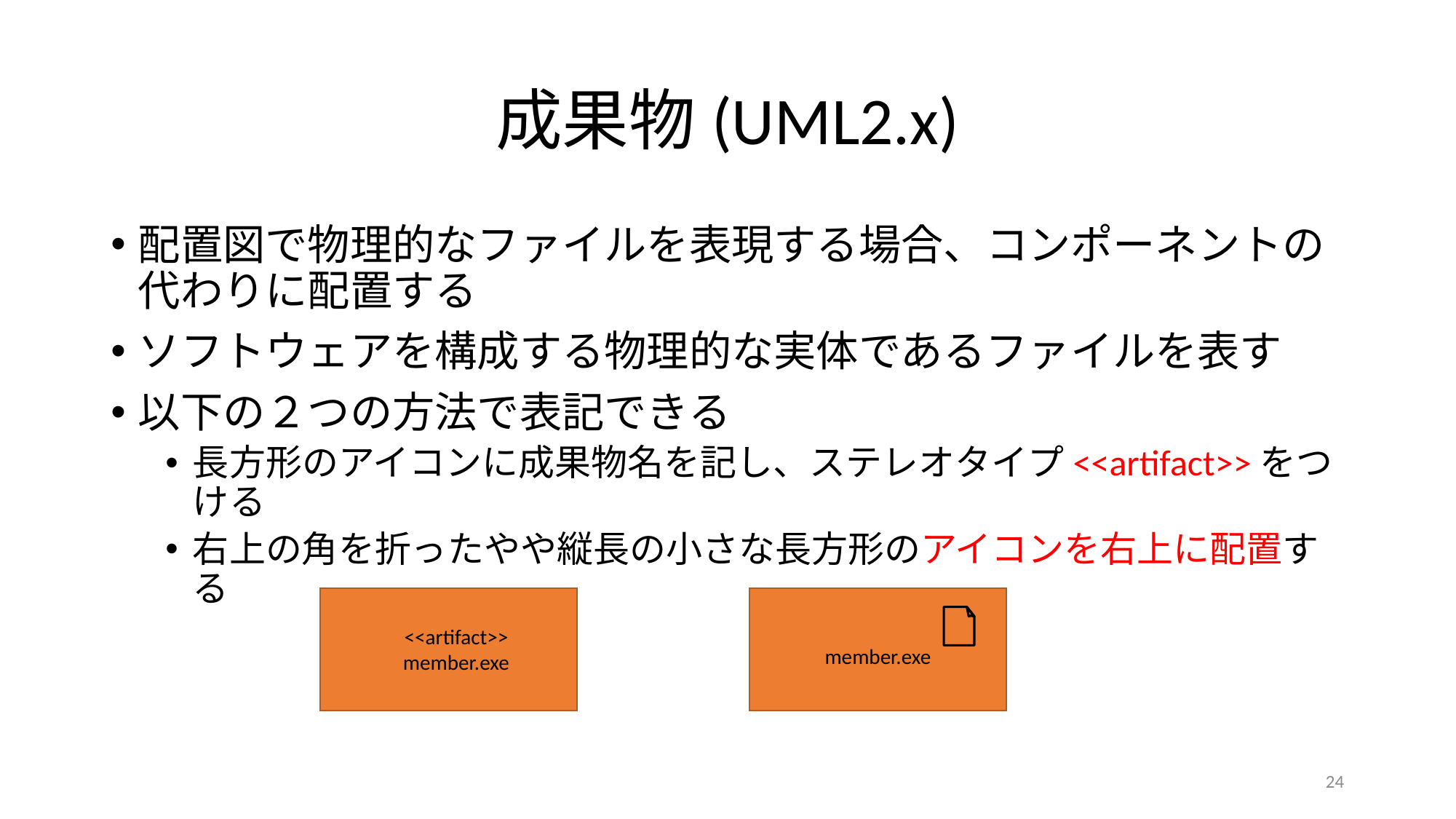

# 成果物(UML2.x)
配置図で物理的なファイルを表現する場合、コンポーネントの代わりに配置する
ソフトウェアを構成する物理的な実体であるファイルを表す
以下の２つの方法で表記できる
長方形のアイコンに成果物名を記し、ステレオタイプ<<artifact>>をつける
右上の角を折ったやや縦長の小さな長方形のアイコンを右上に配置する

<<artifact>>
member.exe
member.exe
24